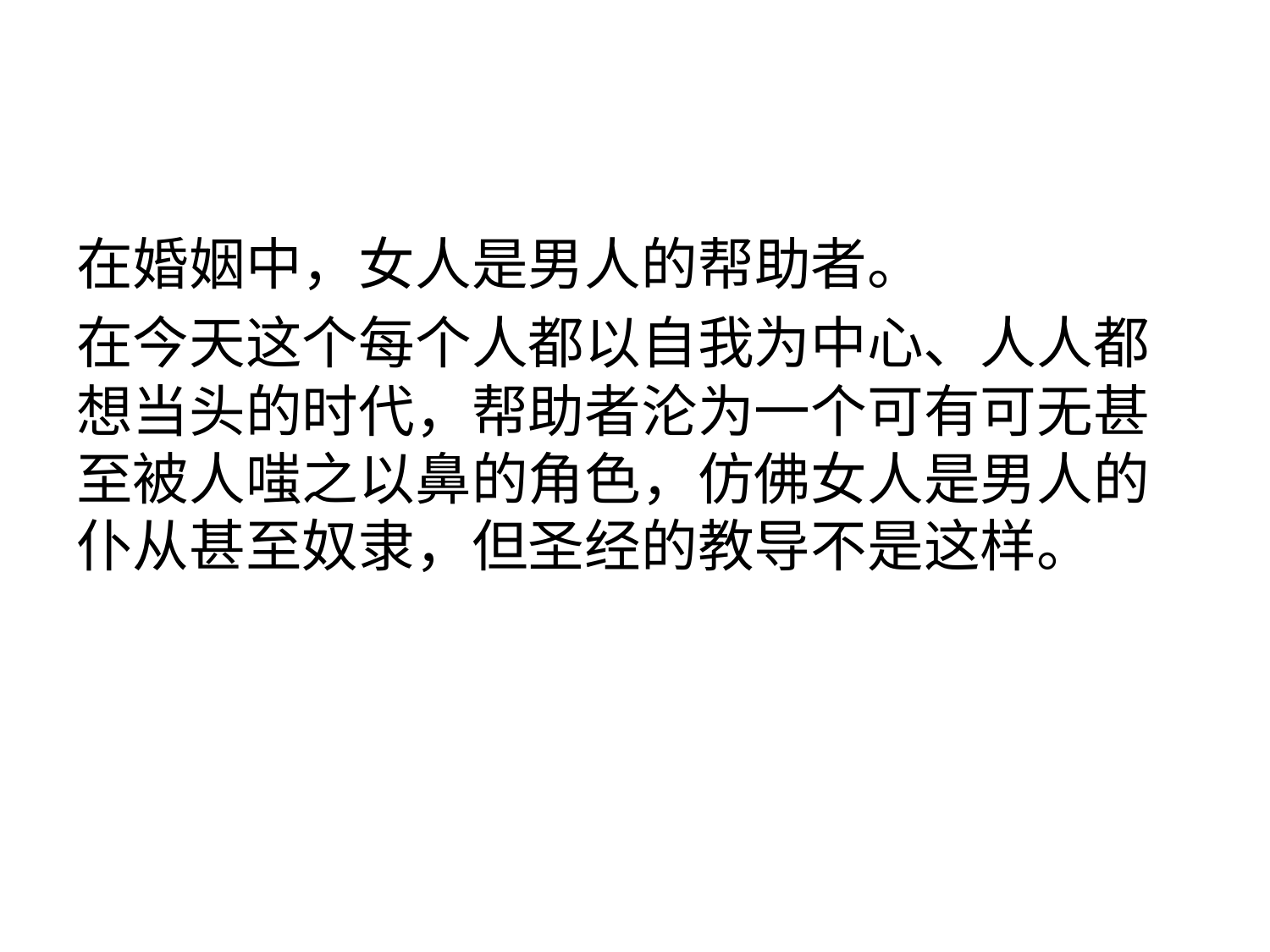

#
在婚姻中，女人是男人的帮助者。
在今天这个每个人都以自我为中心、人人都想当头的时代，帮助者沦为一个可有可无甚至被人嗤之以鼻的角色，仿佛女人是男人的仆从甚至奴隶，但圣经的教导不是这样。